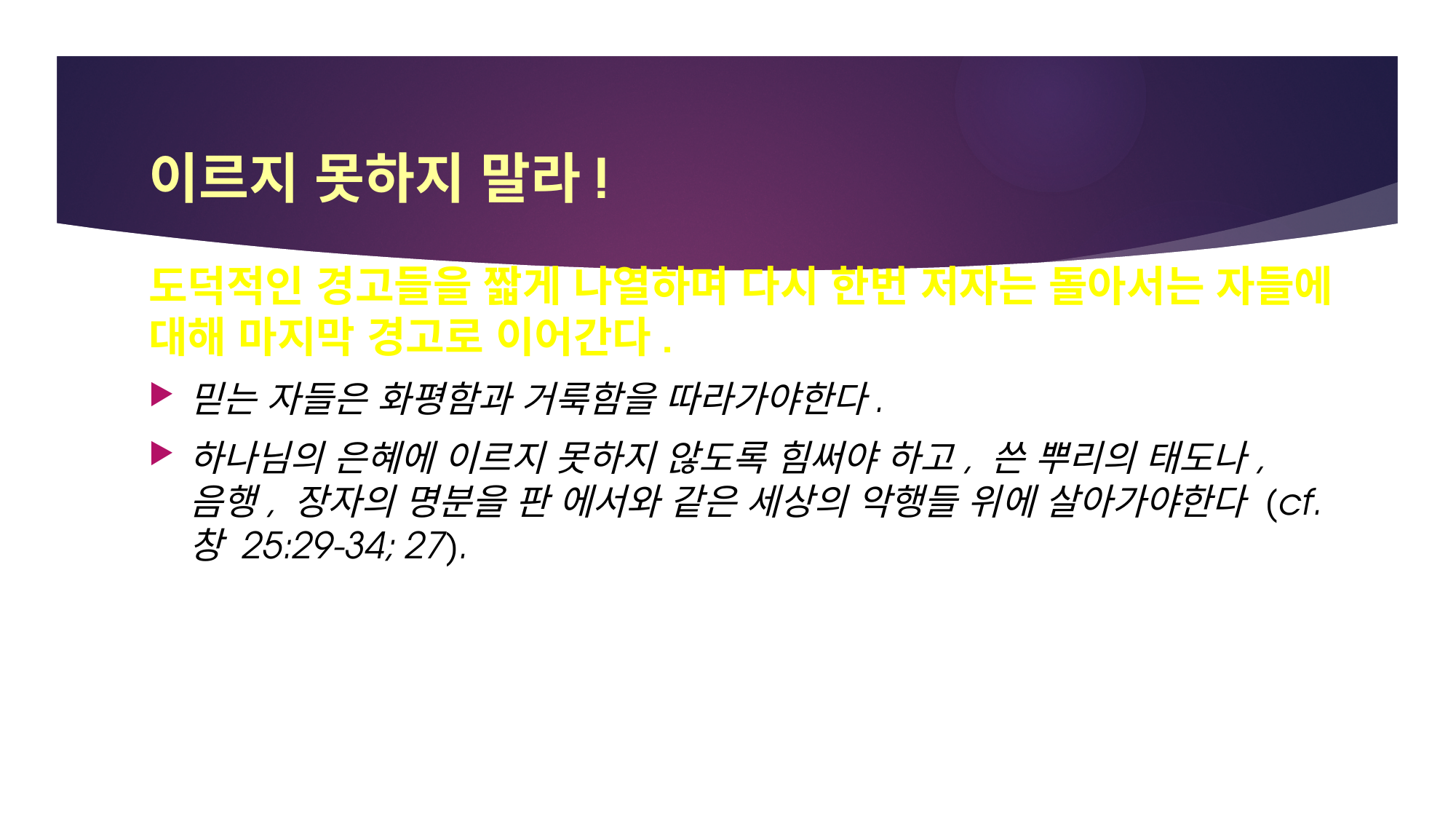

# 이르지 못하지 말라!
도덕적인 경고들을 짧게 나열하며 다시 한번 저자는 돌아서는 자들에 대해 마지막 경고로 이어간다.
믿는 자들은 화평함과 거룩함을 따라가야한다.
하나님의 은혜에 이르지 못하지 않도록 힘써야 하고, 쓴 뿌리의 태도나, 음행, 장자의 명분을 판 에서와 같은 세상의 악행들 위에 살아가야한다 (cf. 창 25:29-34; 27).